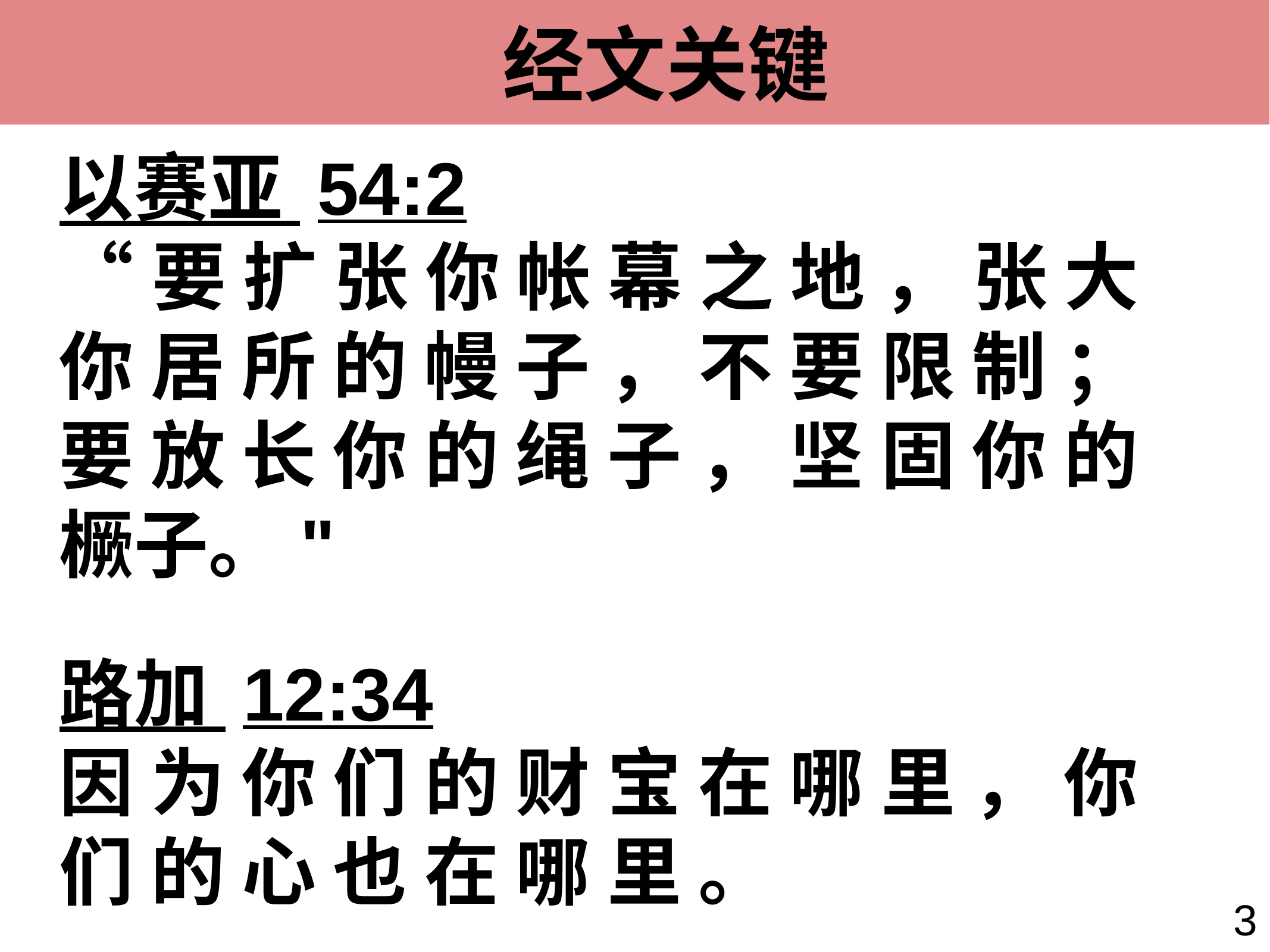

经文关键
以赛亚 54:2
“要 扩 张 你 帐 幕 之 地 ， 张 大 你 居 所 的 幔 子 ， 不 要 限 制 ； 要 放 长 你 的 绳 子 ， 坚 固 你 的 橛子。"

路加 12:34
因 为 你 们 的 财 宝 在 哪 里 ， 你 们 的 心 也 在 哪 里 。
3